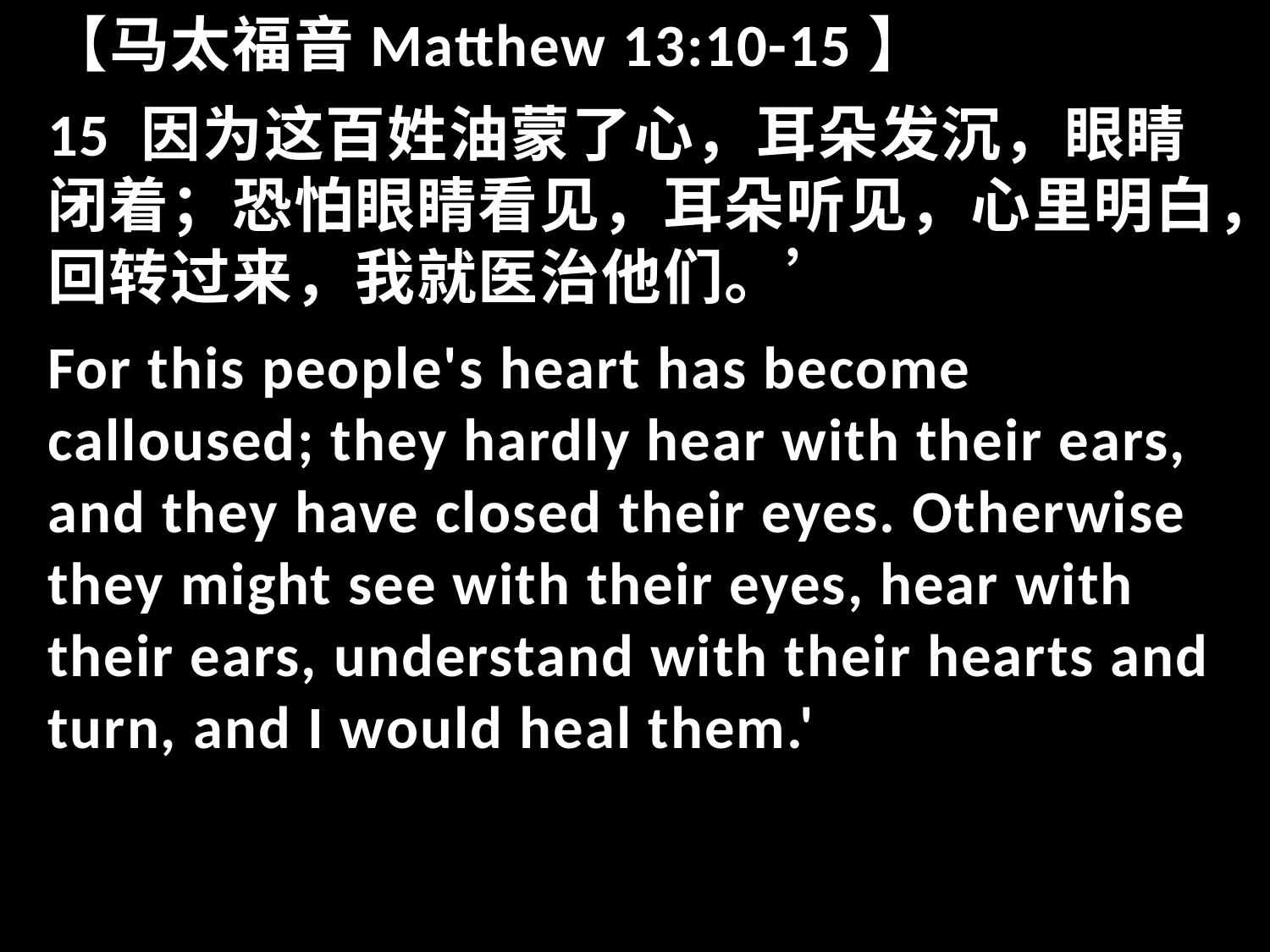

【马太福音Matthew 13:10-15】
15 因为这百姓油蒙了心，耳朵发沉，眼睛闭着；恐怕眼睛看见，耳朵听见，心里明白，回转过来，我就医治他们。’
For this people's heart has become calloused; they hardly hear with their ears, and they have closed their eyes. Otherwise they might see with their eyes, hear with their ears, understand with their hearts and turn, and I would heal them.'